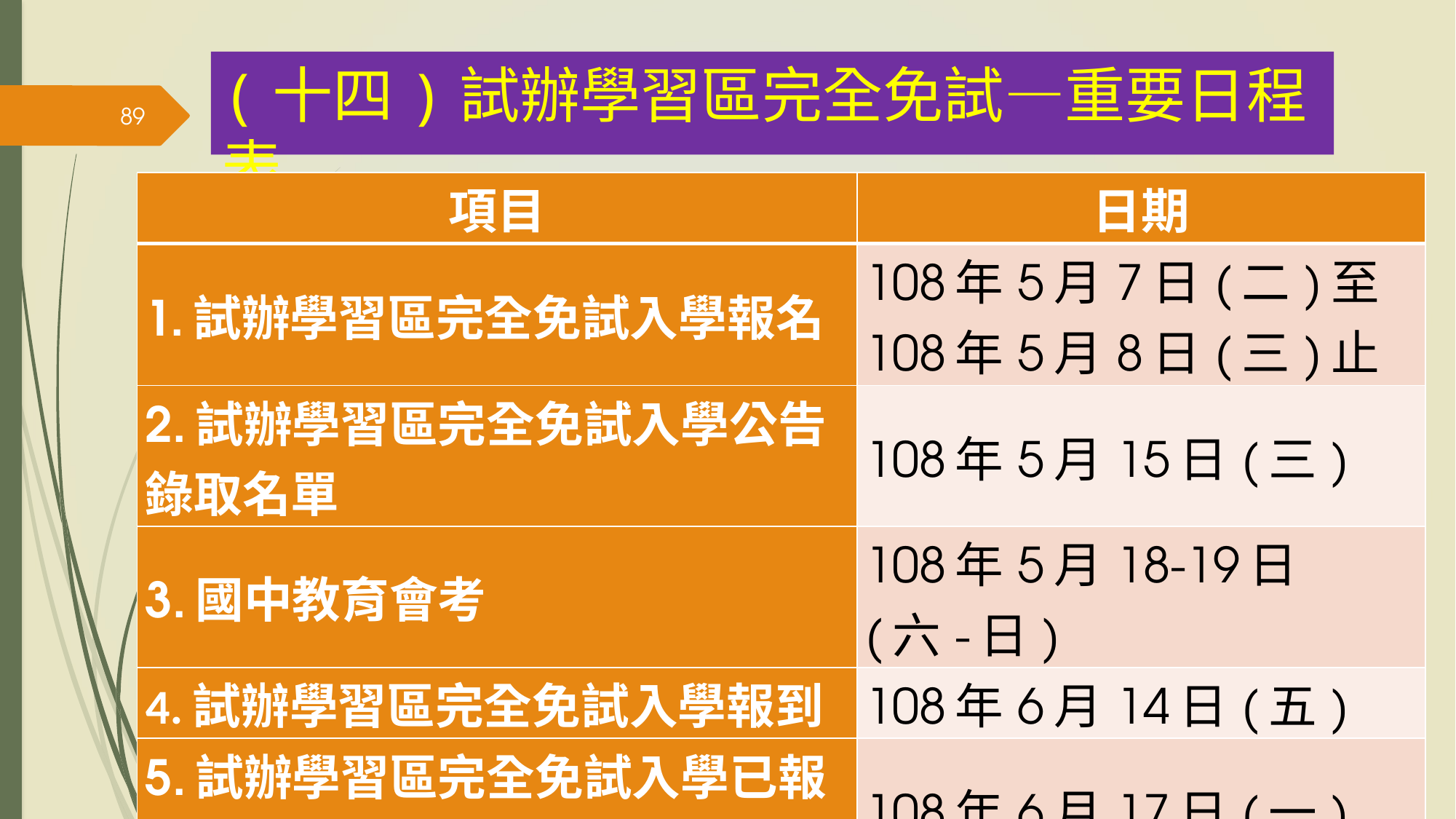

(十四)試辦學習區完全免試—重要日程表
89
| 項目 | 日期 |
| --- | --- |
| 1.試辦學習區完全免試入學報名 | 108年5月7日(二)至 108年5月8日(三)止 |
| 2.試辦學習區完全免試入學公告錄取名單 | 108年5月15日(三) |
| 3.國中教育會考 | 108年5月18-19日(六-日) |
| 4.試辦學習區完全免試入學報到 | 108年6月14日(五) |
| 5.試辦學習區完全免試入學已報到學生聲明放棄錄取資格 | 108年6月17日(一) |